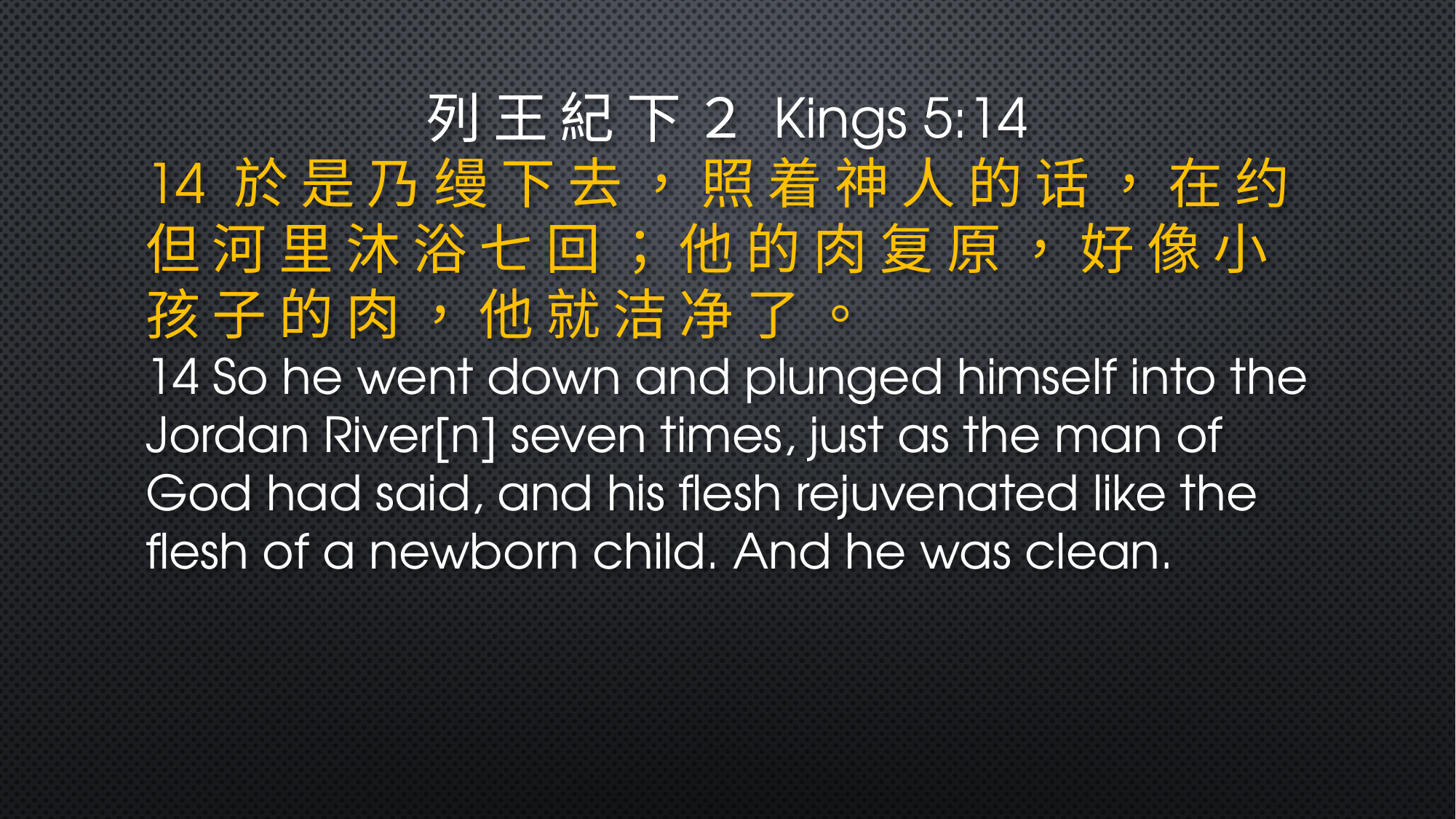

列 王 紀 下 ２ Kings 5:14
14 於 是 乃 缦 下 去 ， 照 着 神 人 的 话 ， 在 约 但 河 里 沐 浴 七 回 ； 他 的 肉 复 原 ， 好 像 小 孩 子 的 肉 ， 他 就 洁 净 了 。
14 So he went down and plunged himself into the Jordan River[n] seven times, just as the man of God had said, and his flesh rejuvenated like the flesh of a newborn child. And he was clean.